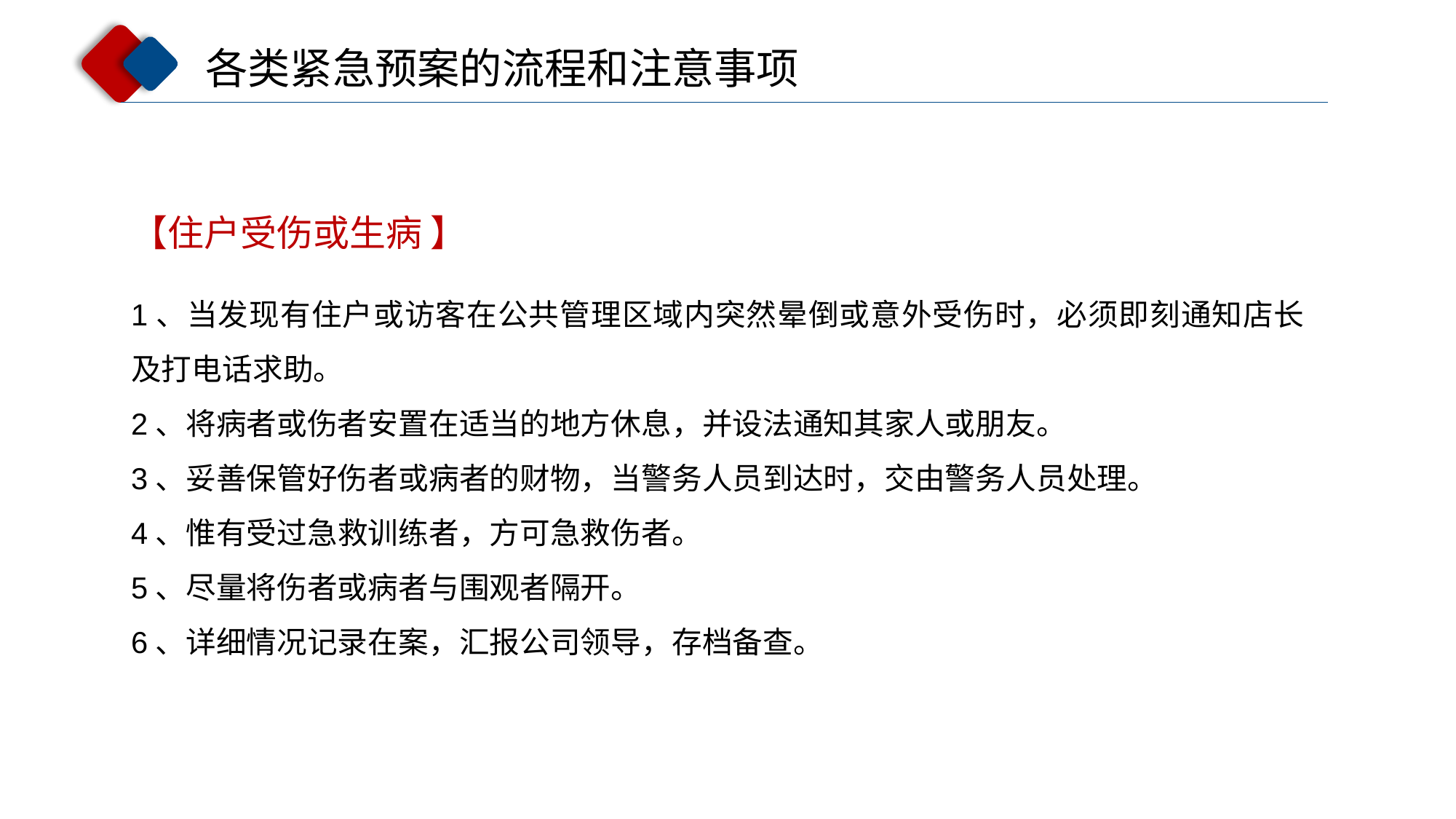

各类紧急预案的流程和注意事项
【住户受伤或生病 】
1、当发现有住户或访客在公共管理区域内突然晕倒或意外受伤时，必须即刻通知店长及打电话求助。
2、将病者或伤者安置在适当的地方休息，并设法通知其家人或朋友。
3、妥善保管好伤者或病者的财物，当警务人员到达时，交由警务人员处理。
4、惟有受过急救训练者，方可急救伤者。
5、尽量将伤者或病者与围观者隔开。
6、详细情况记录在案，汇报公司领导，存档备查。